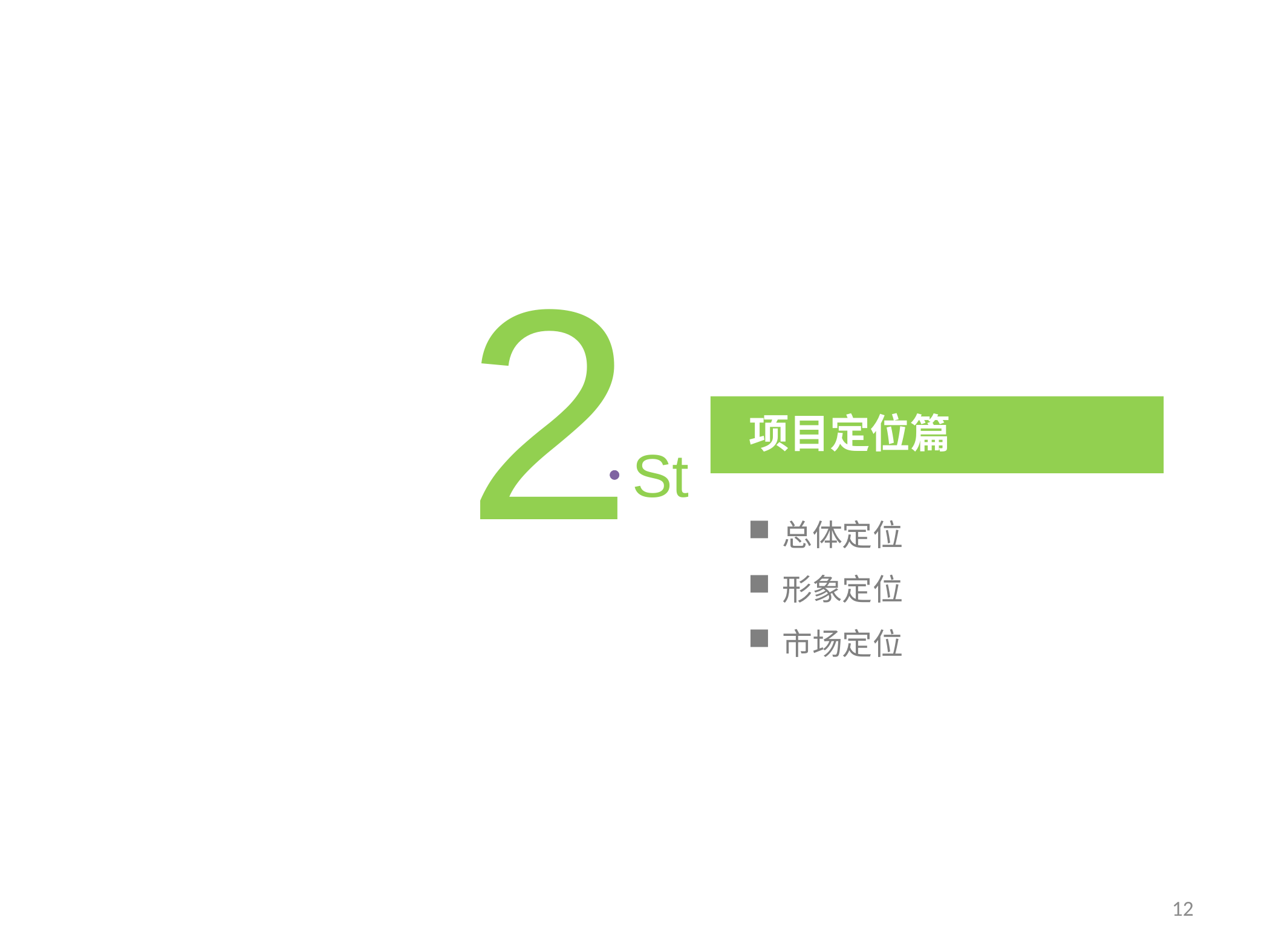

2

项目定位篇
St

总体定位
形象定位
市场定位
12